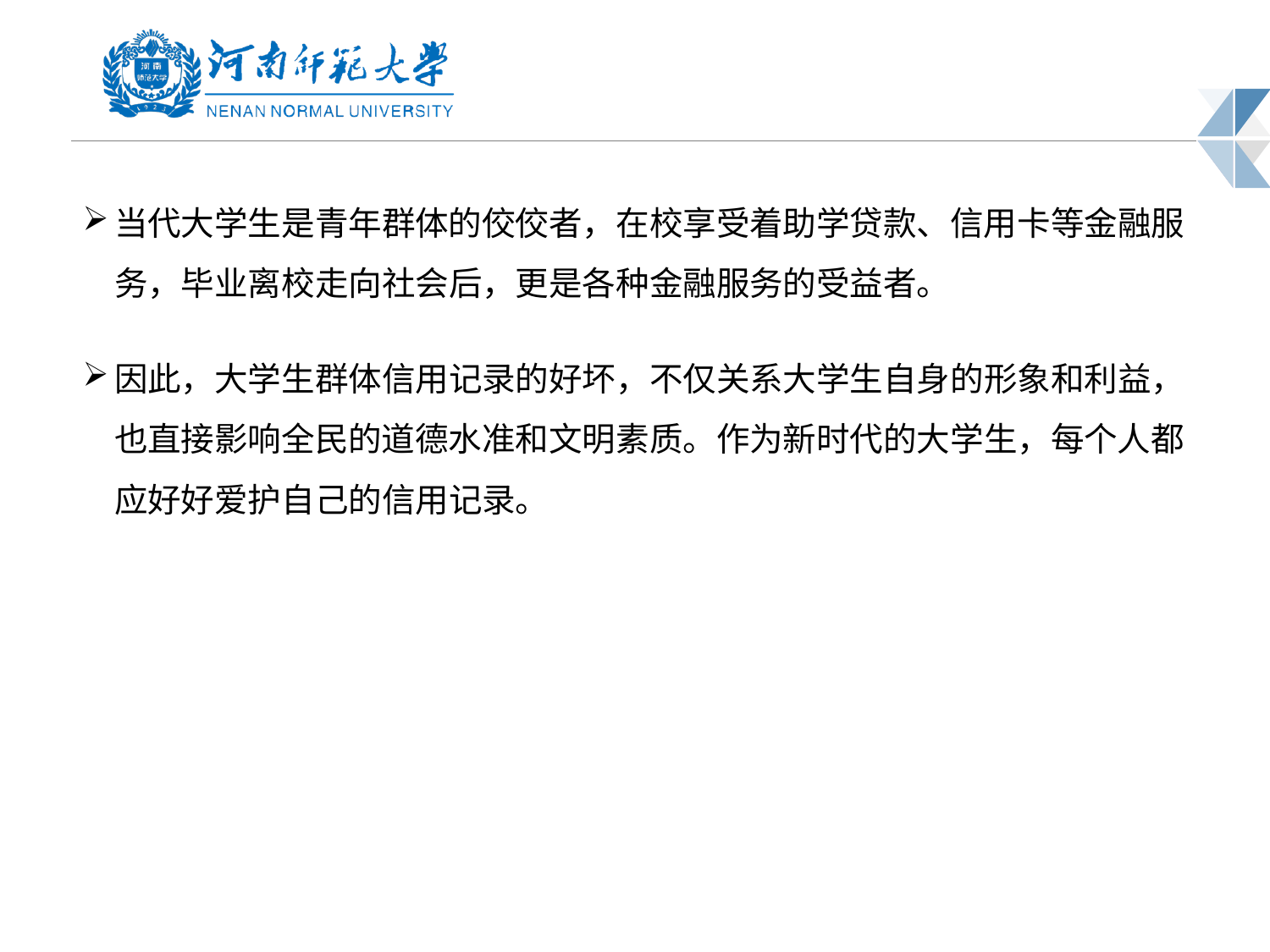

当代大学生是青年群体的佼佼者，在校享受着助学贷款、信用卡等金融服务，毕业离校走向社会后，更是各种金融服务的受益者。
因此，大学生群体信用记录的好坏，不仅关系大学生自身的形象和利益，也直接影响全民的道德水准和文明素质。作为新时代的大学生，每个人都应好好爱护自己的信用记录。